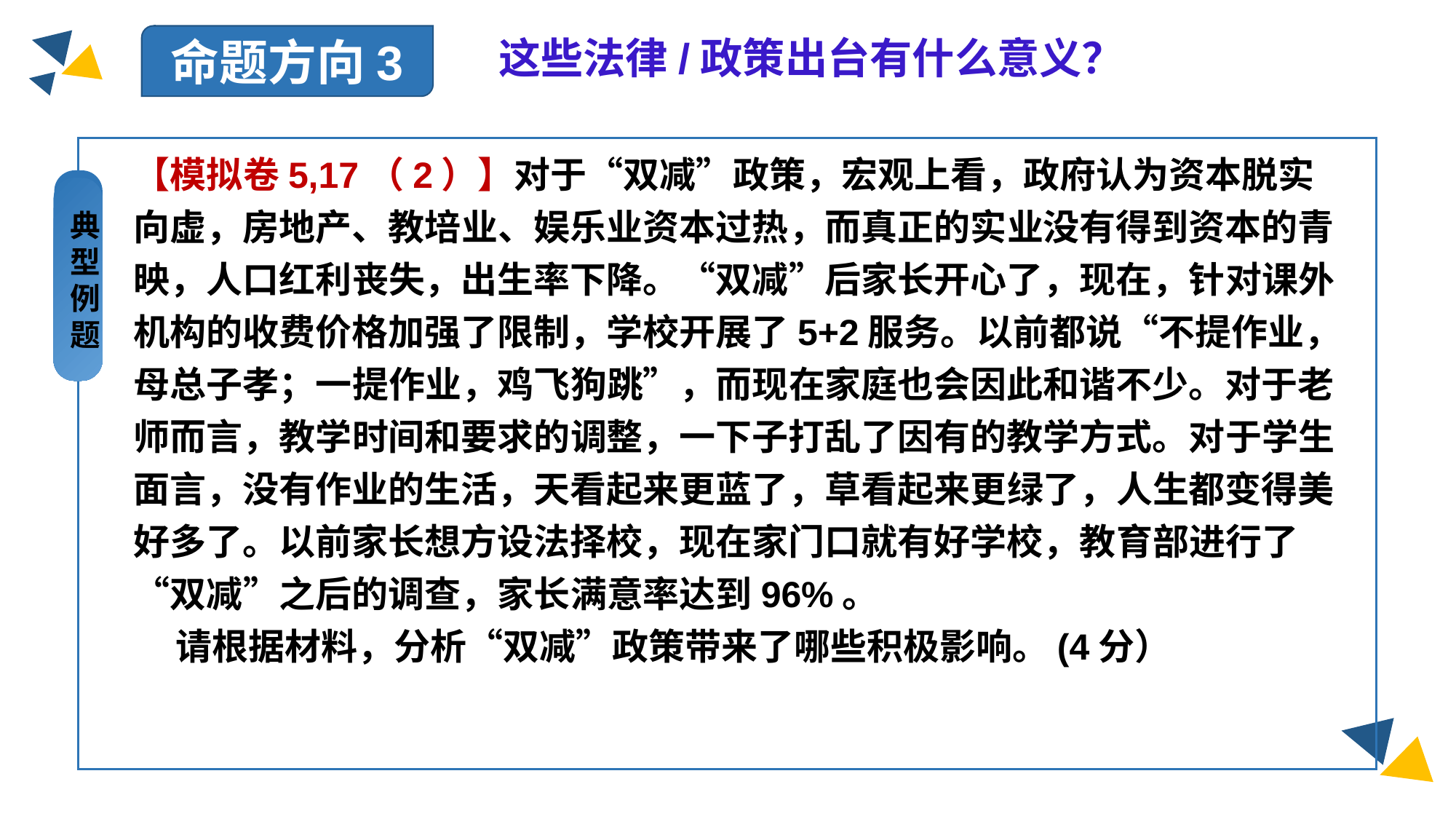

命题方向3
这些法律/政策出台有什么意义？

【模拟卷5,17（2）】对于“双减”政策，宏观上看，政府认为资本脱实向虚，房地产、教培业、娱乐业资本过热，而真正的实业没有得到资本的青映，人口红利丧失，出生率下降。“双减”后家长开心了，现在，针对课外机构的收费价格加强了限制，学校开展了5+2服务。以前都说“不提作业，母总子孝；一提作业，鸡飞狗跳”，而现在家庭也会因此和谐不少。对于老师而言，教学时间和要求的调整，一下子打乱了因有的教学方式。对于学生面言，没有作业的生活，天看起来更蓝了，草看起来更绿了，人生都变得美好多了。以前家长想方设法择校，现在家门口就有好学校，教育部进行了“双减”之后的调查，家长满意率达到96%。
    请根据材料，分析“双减”政策带来了哪些积极影响。(4分）

典型例题